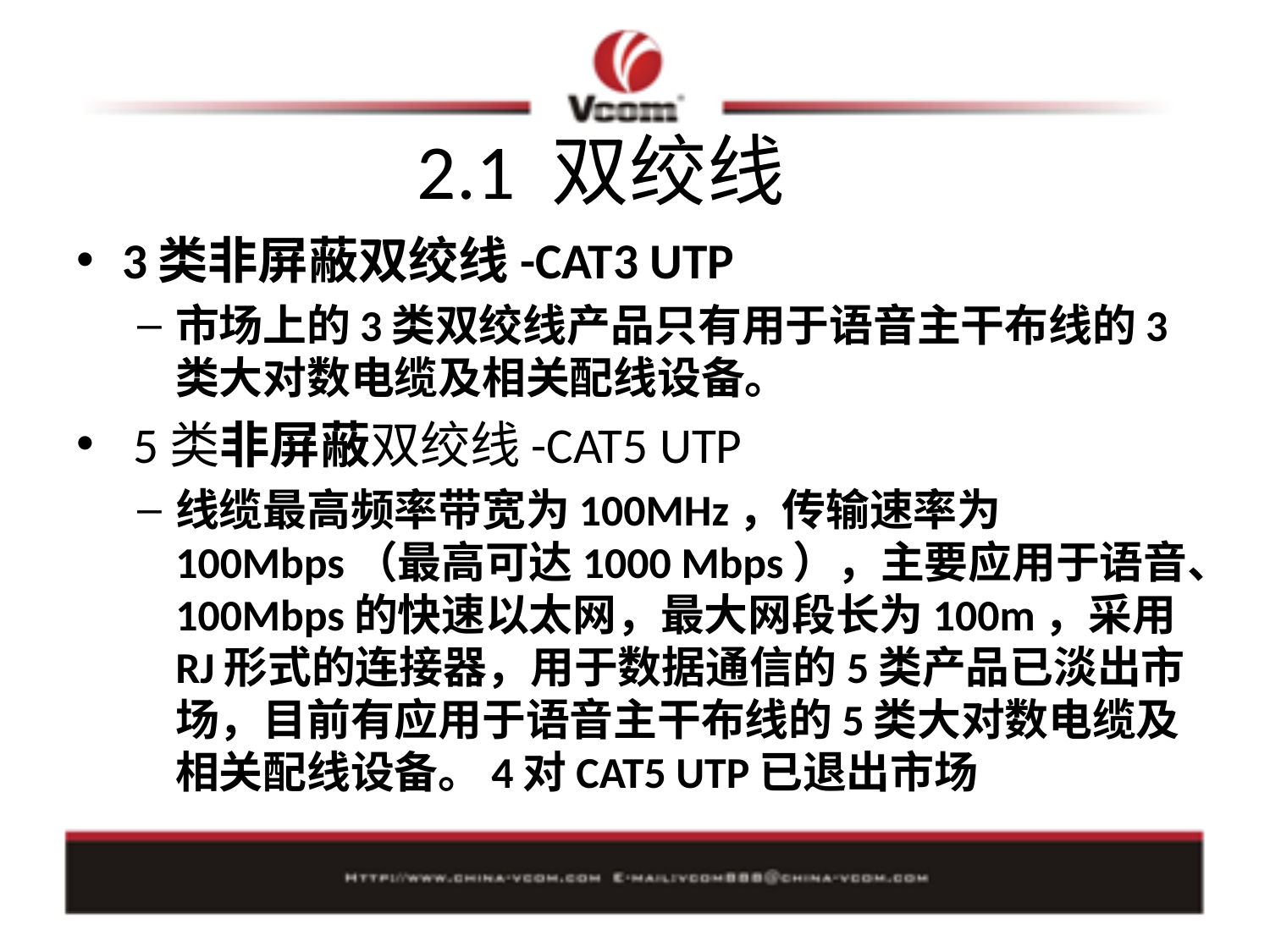

# 2.1 双绞线
3类非屏蔽双绞线-CAT3 UTP
市场上的3类双绞线产品只有用于语音主干布线的3类大对数电缆及相关配线设备。
 5类非屏蔽双绞线-CAT5 UTP
线缆最高频率带宽为100MHz，传输速率为100Mbps（最高可达1000 Mbps），主要应用于语音、100Mbps的快速以太网，最大网段长为100m，采用RJ形式的连接器，用于数据通信的5类产品已淡出市场，目前有应用于语音主干布线的5类大对数电缆及相关配线设备。4对CAT5 UTP已退出市场